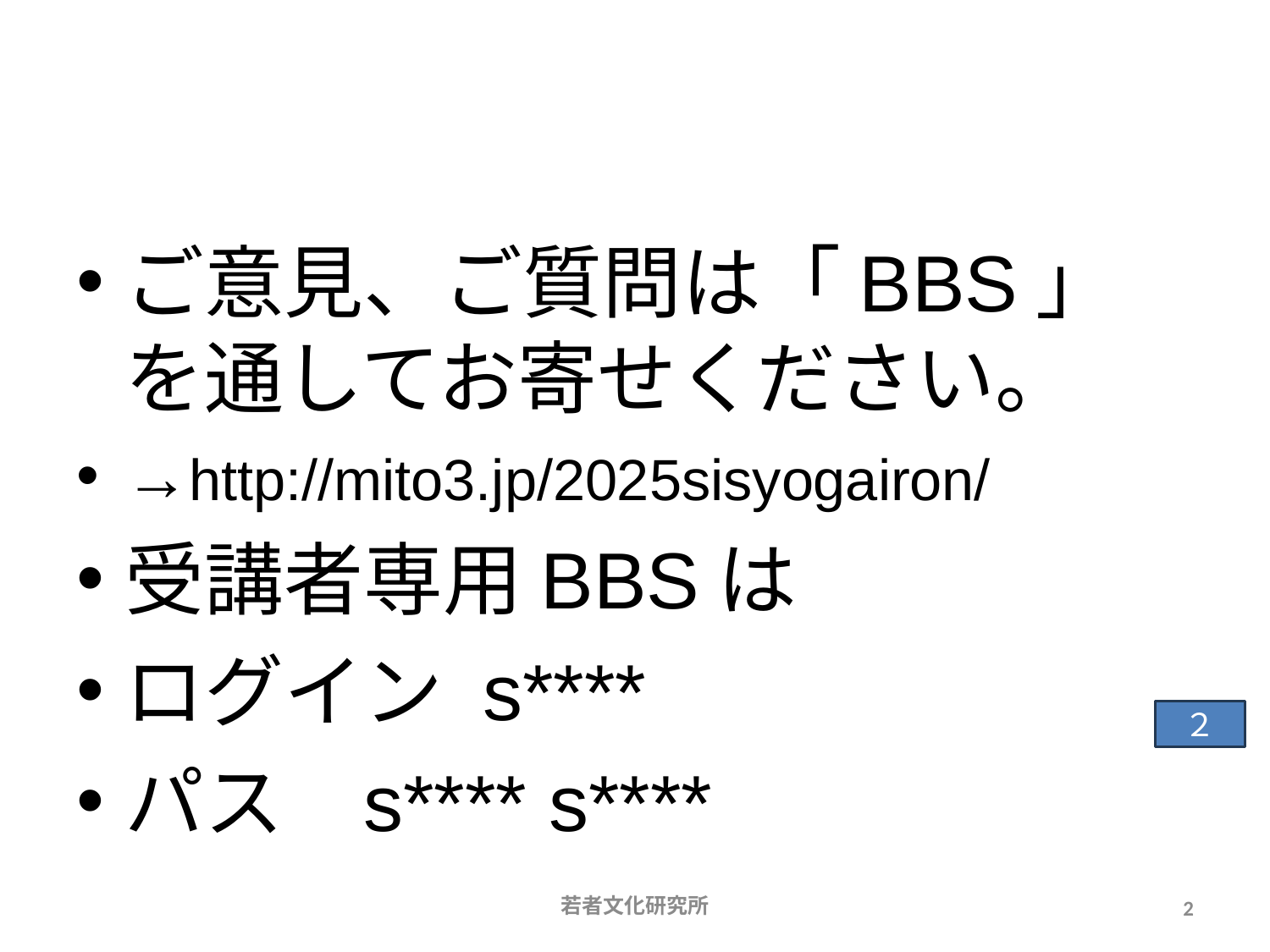

# ＩＣＴ活用と双方向性の試み
ご意見、ご質問は「BBS」を通してお寄せください。
→http://mito3.jp/2025sisyogairon/
受講者専用BBSは
ログイン	s****
パス		s**** s****
２
若者文化研究所
2